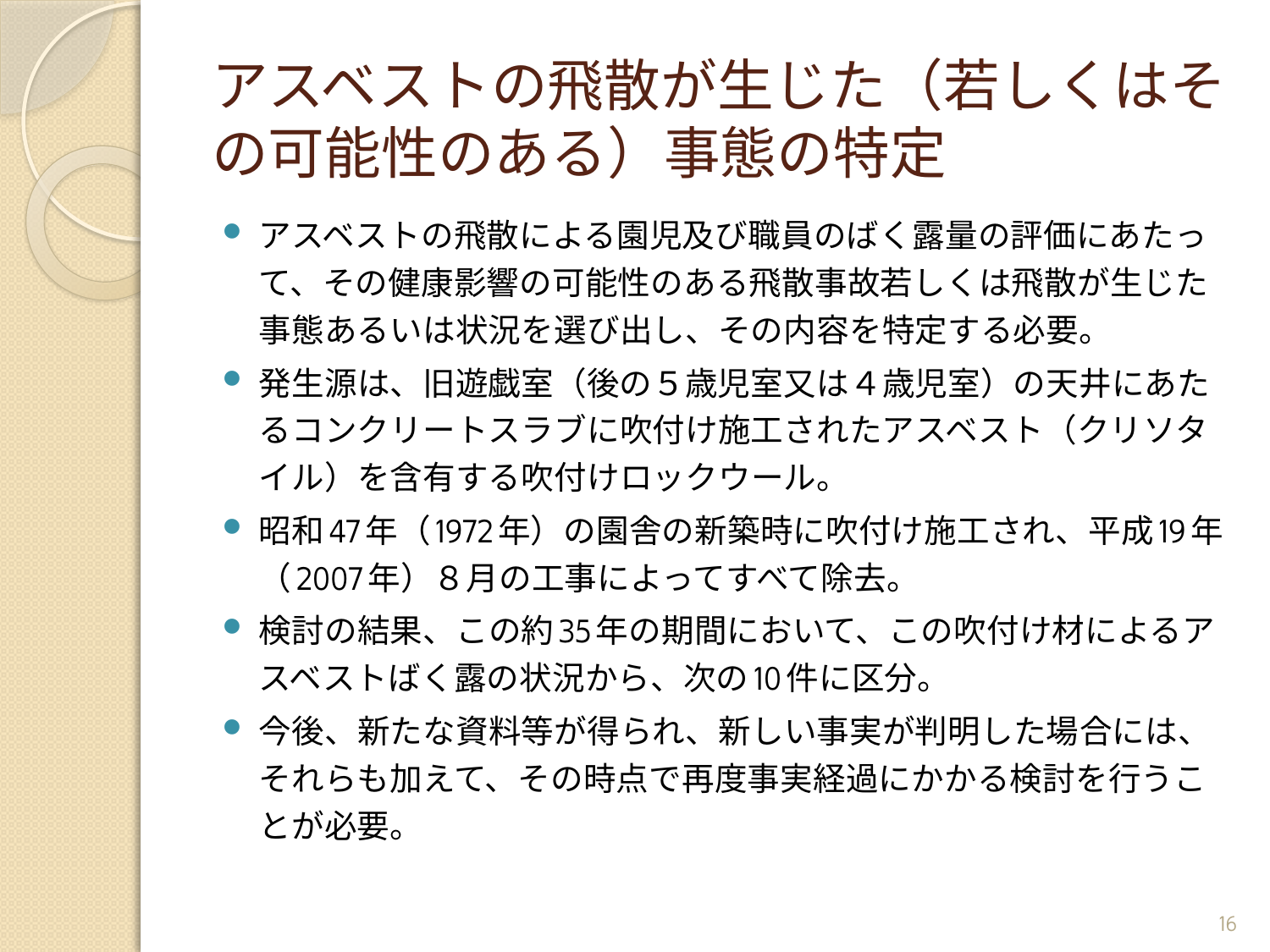

# アスベストの飛散が生じた（若しくはその可能性のある）事態の特定
アスベストの飛散による園児及び職員のばく露量の評価にあたって、その健康影響の可能性のある飛散事故若しくは飛散が生じた事態あるいは状況を選び出し、その内容を特定する必要。
発生源は、旧遊戯室（後の５歳児室又は４歳児室）の天井にあたるコンクリートスラブに吹付け施工されたアスベスト（クリソタイル）を含有する吹付けロックウール。
昭和47年（1972年）の園舎の新築時に吹付け施工され、平成19年（2007年）８月の工事によってすべて除去。
検討の結果、この約35年の期間において、この吹付け材によるアスベストばく露の状況から、次の10件に区分。
今後、新たな資料等が得られ、新しい事実が判明した場合には、それらも加えて、その時点で再度事実経過にかかる検討を行うことが必要。

16